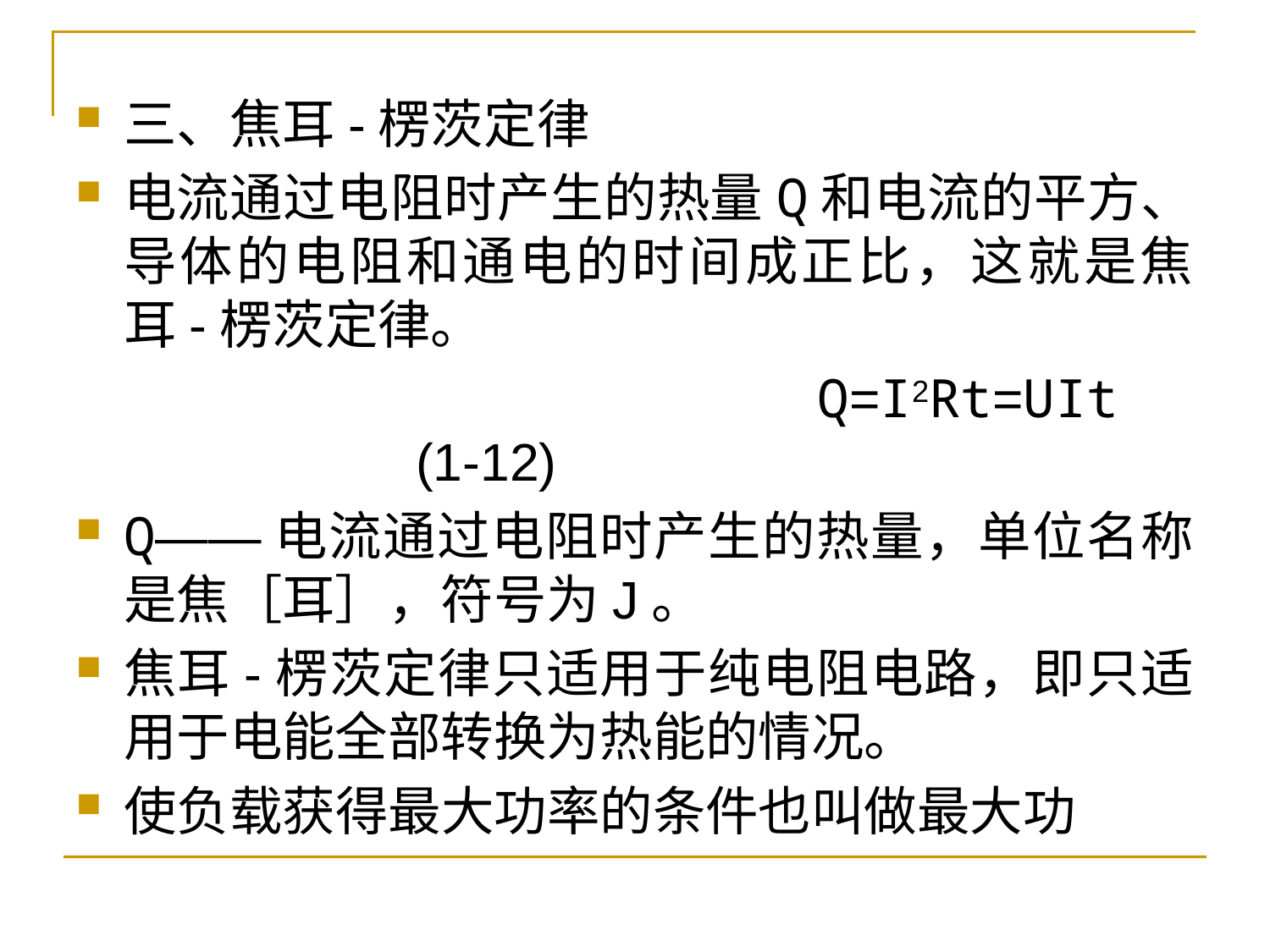

三、焦耳-楞茨定律
电流通过电阻时产生的热量Q和电流的平方、导体的电阻和通电的时间成正比，这就是焦耳-楞茨定律。
                       Q=I2Rt=UIt                          (1-12)
Q——电流通过电阻时产生的热量，单位名称是焦［耳］，符号为J。
焦耳-楞茨定律只适用于纯电阻电路，即只适用于电能全部转换为热能的情况。
使负载获得最大功率的条件也叫做最大功